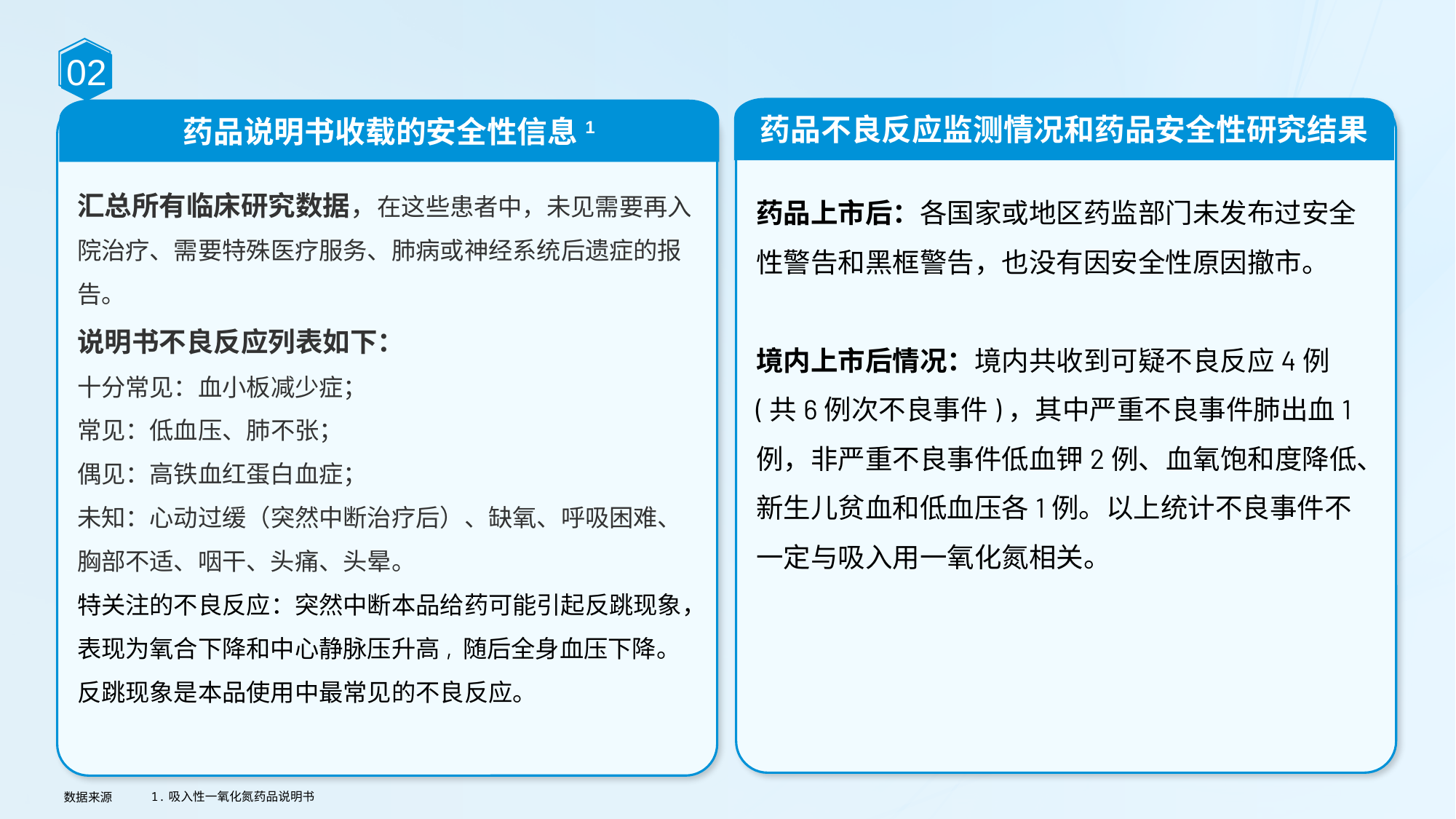

02
药品不良反应监测情况和药品安全性研究结果
药品说明书收载的安全性信息1

药品上市后：各国家或地区药监部门未发布过安全性警告和黑框警告，也没有因安全性原因撤市。

境内上市后情况：境内共收到可疑不良反应4例(共6例次不良事件)，其中严重不良事件肺出血1例，非严重不良事件低血钾2例、血氧饱和度降低、新生儿贫血和低血压各1例。以上统计不良事件不一定与吸入用一氧化氮相关。

汇总所有临床研究数据，在这些患者中，未见需要再入院治疗、需要特殊医疗服务、肺病或神经系统后遗症的报告。
说明书不良反应列表如下：
十分常见：血小板减少症；
常见：低血压、肺不张；
偶见：高铁血红蛋白血症；
未知：心动过缓（突然中断治疗后）、缺氧、呼吸困难、胸部不适、咽干、头痛、头晕。
特关注的不良反应：突然中断本品给药可能引起反跳现象，表现为氧合下降和中心静脉压升高, 随后全身血压下降。反跳现象是本品使用中最常见的不良反应。
数据来源
1.吸入性一氧化氮药品说明书